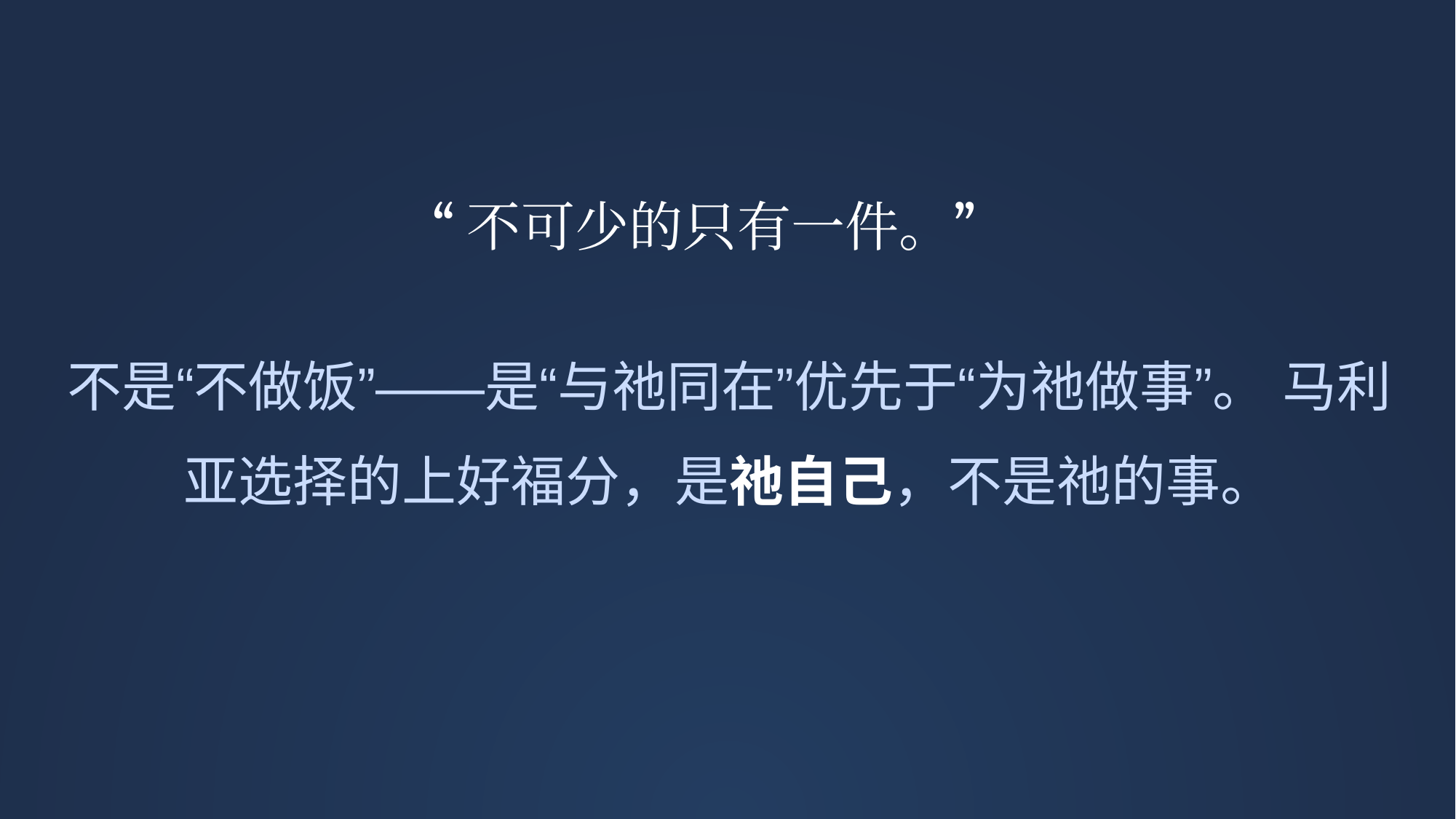

“不可少的只有一件。”
不是“不做饭”——是“与祂同在”优先于“为祂做事”。 马利亚选择的上好福分，是祂自己，不是祂的事。